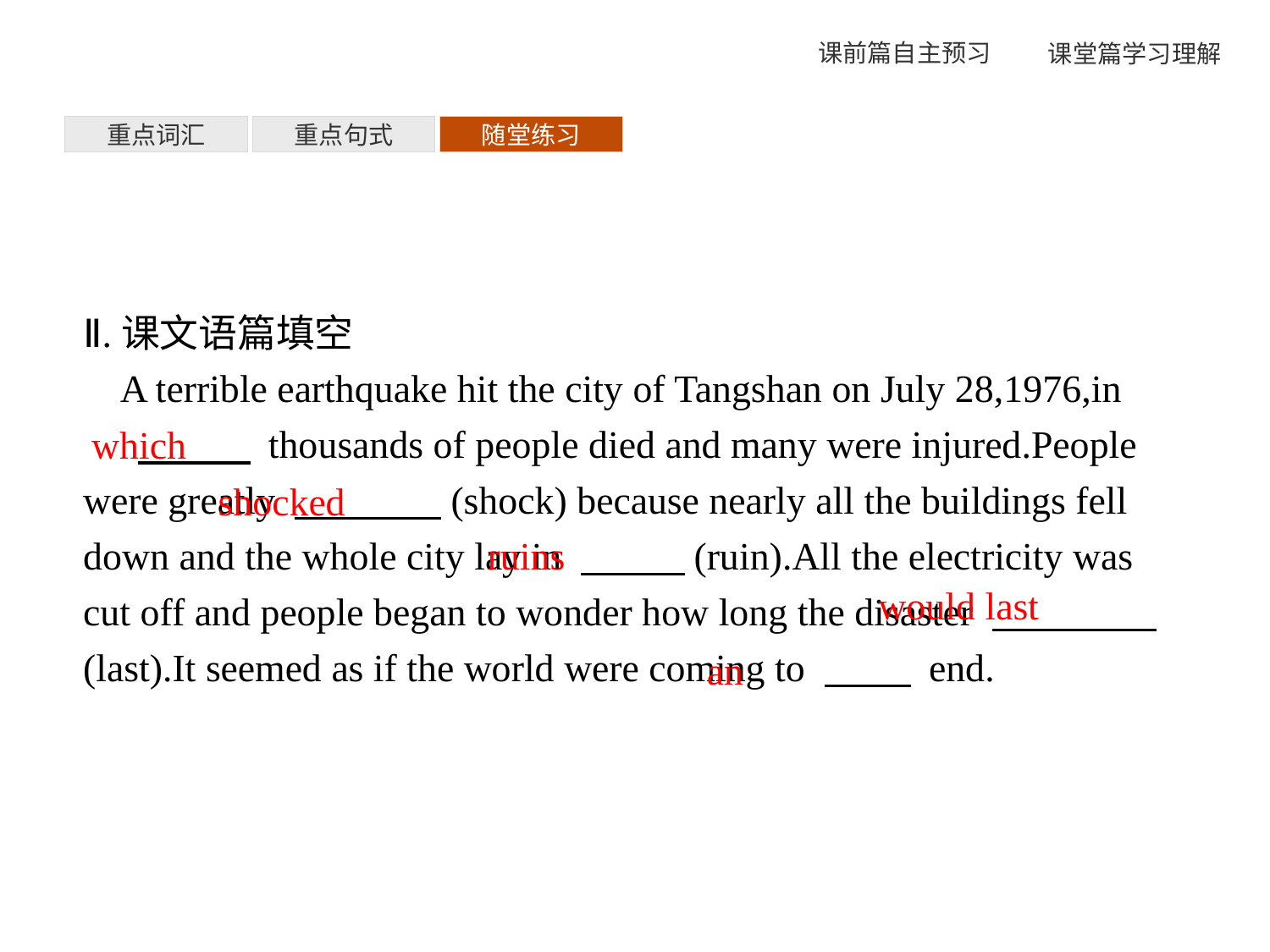

重点词汇
重点句式
随堂练习
Ⅱ.课文语篇填空
A terrible earthquake hit the city of Tangshan on July 28,1976,in
 　    　 thousands of people died and many were injured.People were greatly 　        　(shock) because nearly all the buildings fell down and the whole city lay in 　   　(ruin).All the electricity was cut off and people began to wonder how long the disaster 　          　(last).It seemed as if the world were coming to 　 　 end.
which
shocked
ruins
would last
an